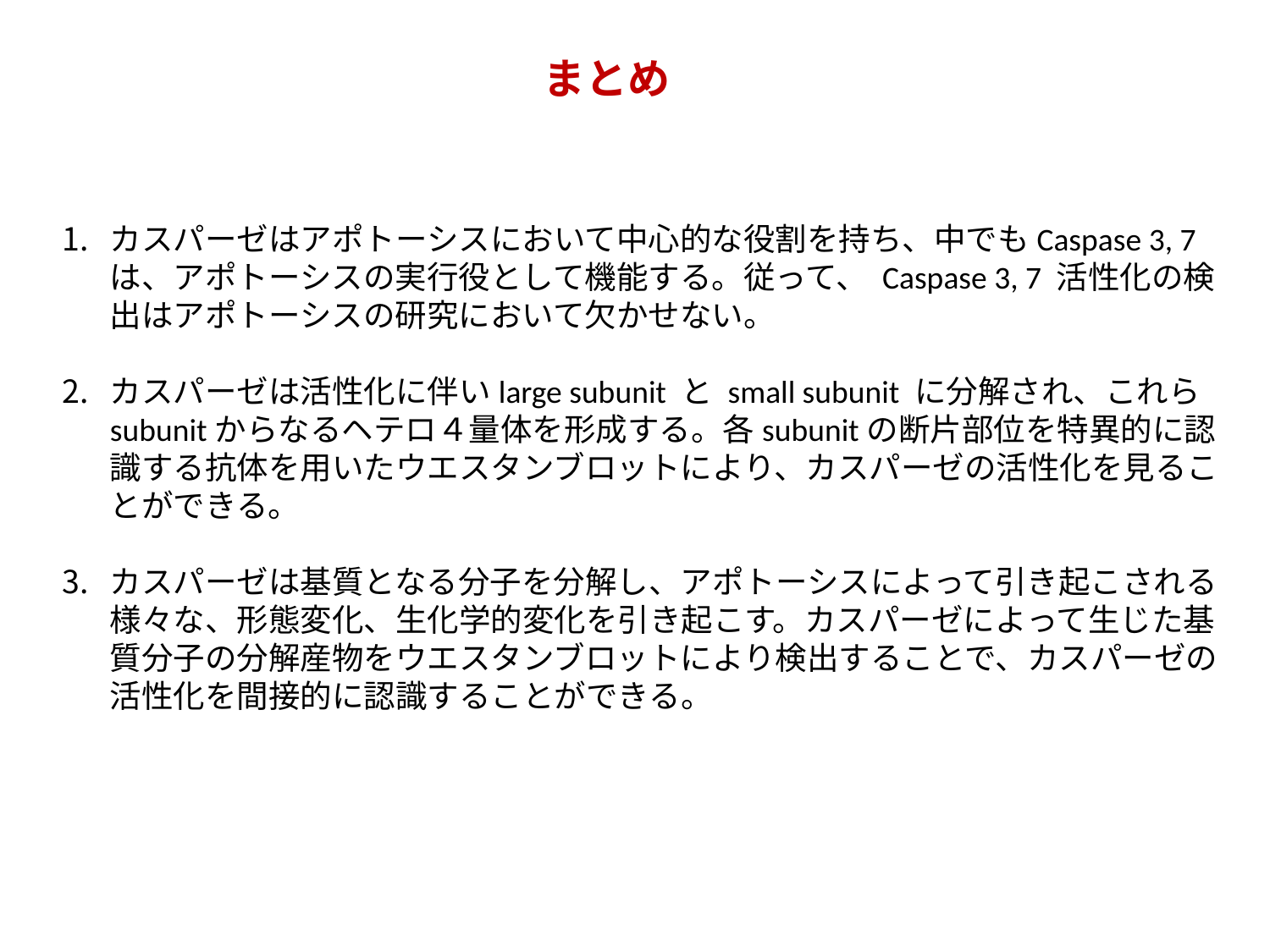

まとめ
カスパーゼはアポトーシスにおいて中心的な役割を持ち、中でもCaspase 3, 7は、アポトーシスの実行役として機能する。従って、 Caspase 3, 7 活性化の検出はアポトーシスの研究において欠かせない。

カスパーゼは活性化に伴いlarge subunit と small subunit に分解され、これら subunitからなるヘテロ４量体を形成する。各subunitの断片部位を特異的に認識する抗体を用いたウエスタンブロットにより、カスパーゼの活性化を見ることができる。

カスパーゼは基質となる分子を分解し、アポトーシスによって引き起こされる様々な、形態変化、生化学的変化を引き起こす。カスパーゼによって生じた基質分子の分解産物をウエスタンブロットにより検出することで、カスパーゼの活性化を間接的に認識することができる。